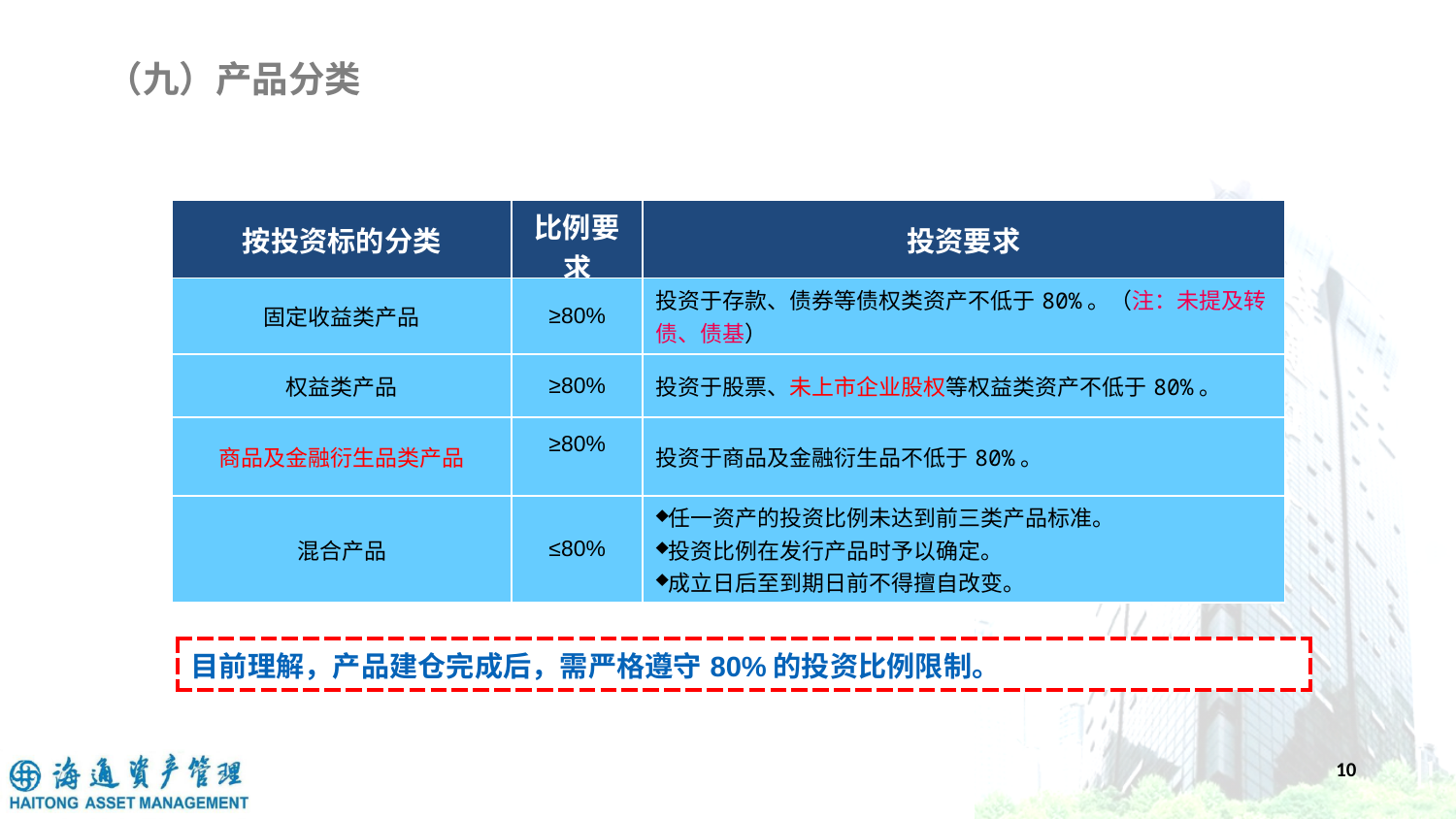

（九）产品分类
| 按投资标的分类 | 比例要求 | 投资要求 |
| --- | --- | --- |
| 固定收益类产品 | ≥80% | 投资于存款、债券等债权类资产不低于80%。（注：未提及转债、债基） |
| 权益类产品 | ≥80% | 投资于股票、未上市企业股权等权益类资产不低于80%。 |
| 商品及金融衍生品类产品 | ≥80% | 投资于商品及金融衍生品不低于80%。 |
| 混合产品 | ≤80% | 任一资产的投资比例未达到前三类产品标准。 投资比例在发行产品时予以确定。 成立日后至到期日前不得擅自改变。 |

| 目前理解，产品建仓完成后，需严格遵守80%的投资比例限制。 |
| --- |
10